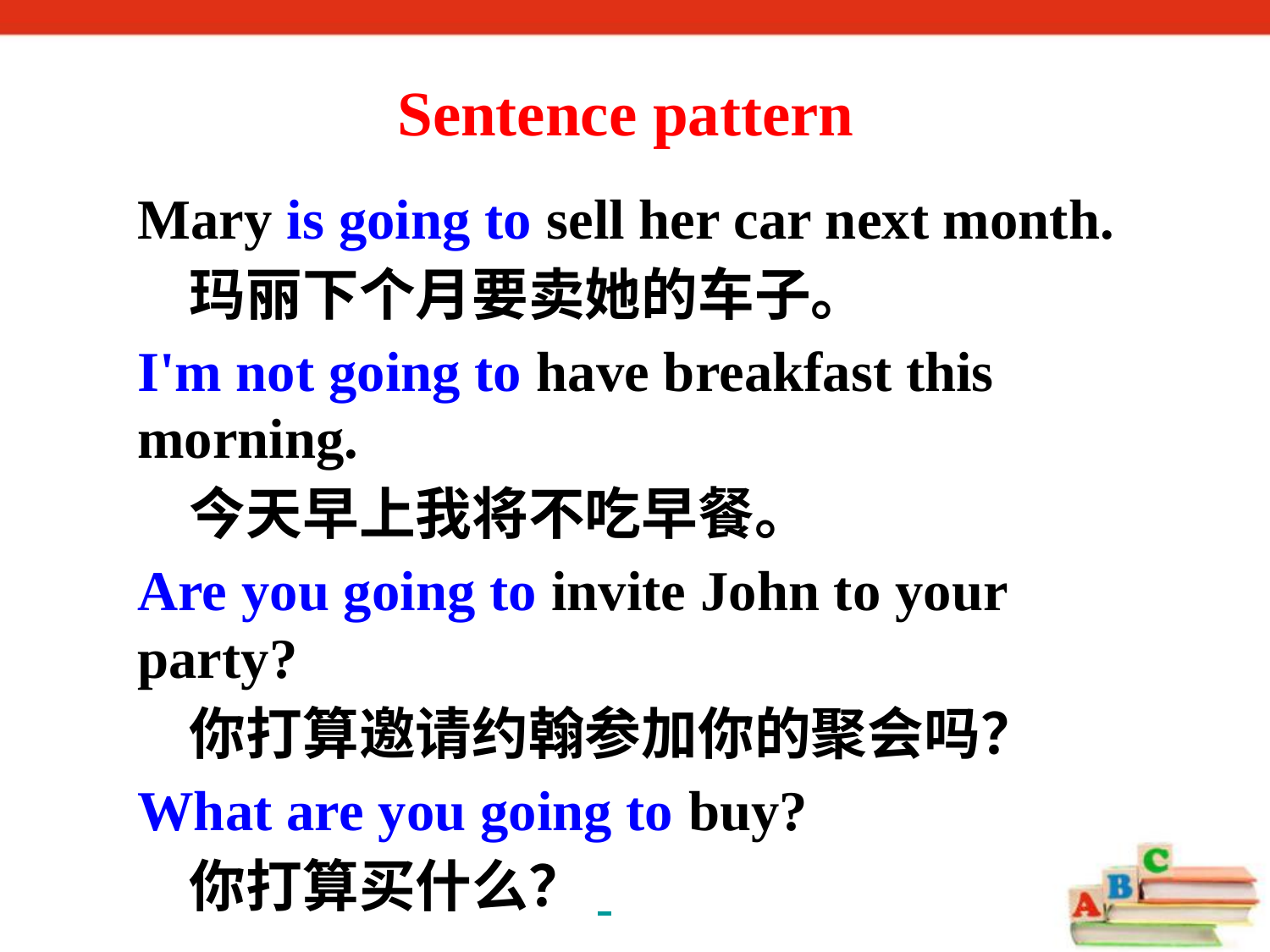

Sentence pattern
Mary is going to sell her car next month.
   玛丽下个月要卖她的车子。
I'm not going to have breakfast this morning.
   今天早上我将不吃早餐。
Are you going to invite John to your party?
   你打算邀请约翰参加你的聚会吗？
What are you going to buy?
   你打算买什么？